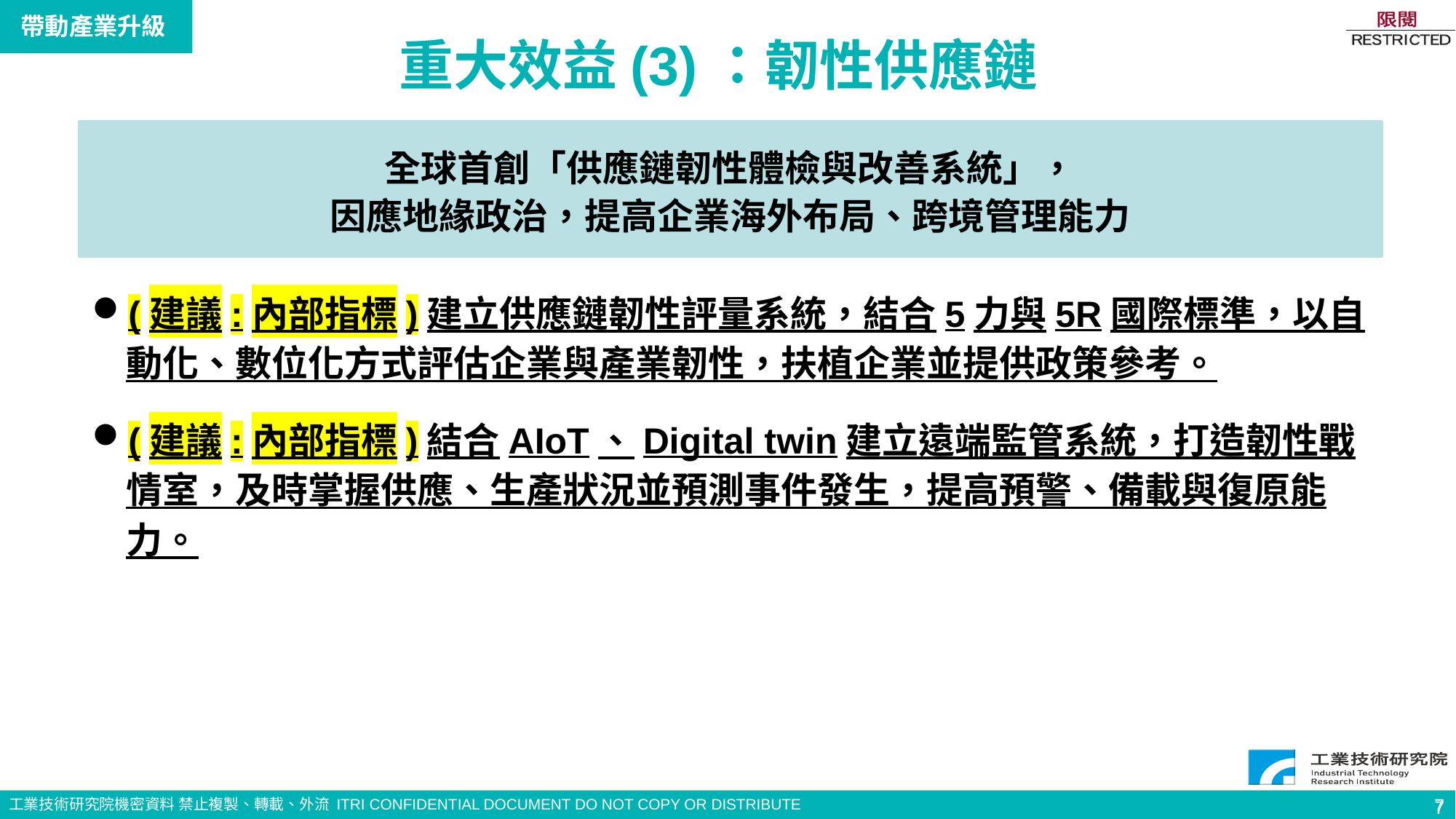

7
帶動產業升級
重大效益(3)：韌性供應鏈
全球首創「供應鏈韌性體檢與改善系統」，
因應地緣政治，提高企業海外布局、跨境管理能力
(建議:內部指標)建立供應鏈韌性評量系統，結合5力與5R國際標準，以自動化、數位化方式評估企業與產業韌性，扶植企業並提供政策參考。
(建議:內部指標)結合AIoT、Digital twin建立遠端監管系統，打造韌性戰情室，及時掌握供應、生產狀況並預測事件發生，提高預警、備載與復原能力。

7